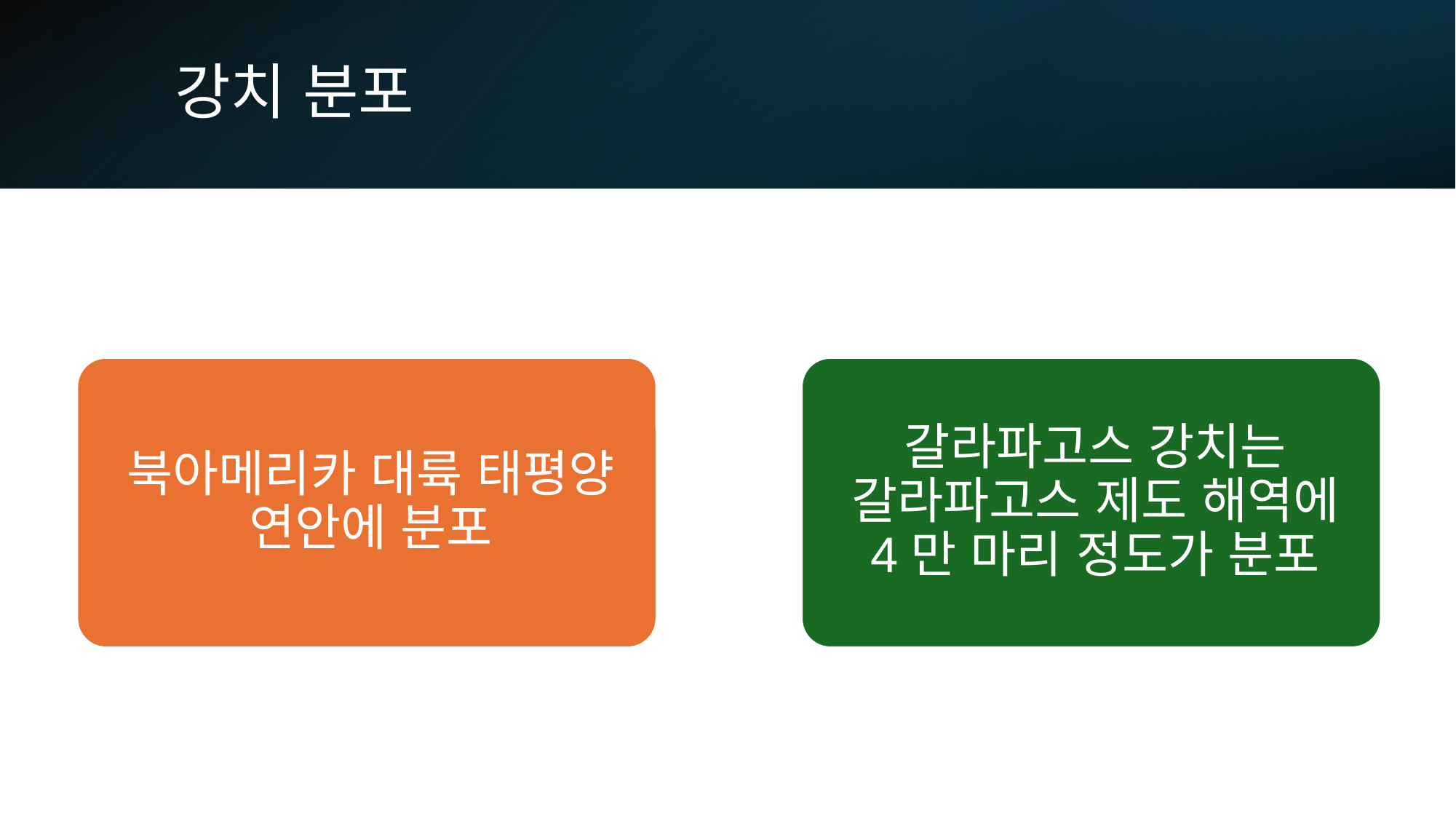

# 강치 분포
북아메리카 대륙 태평양 연안에 분포
갈라파고스 강치는 갈라파고스 제도 해역에 4만 마리 정도가 분포